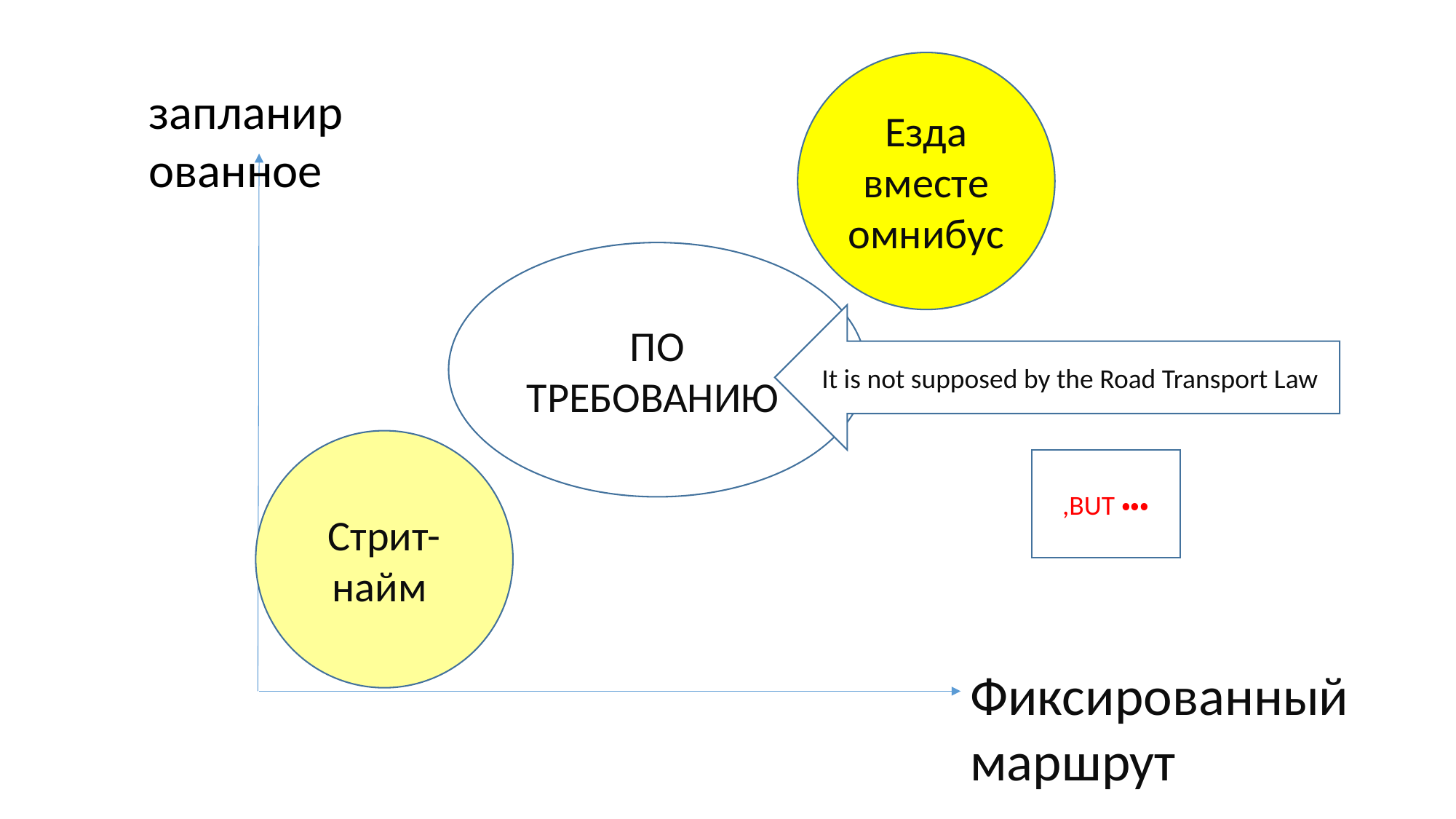

Езда вместе
омнибус
запланированное
ПО ТРЕБОВАНИЮ
It is not supposed by the Road Transport Law
Стрит-найм
,BUT・・・
Фиксированный маршрут